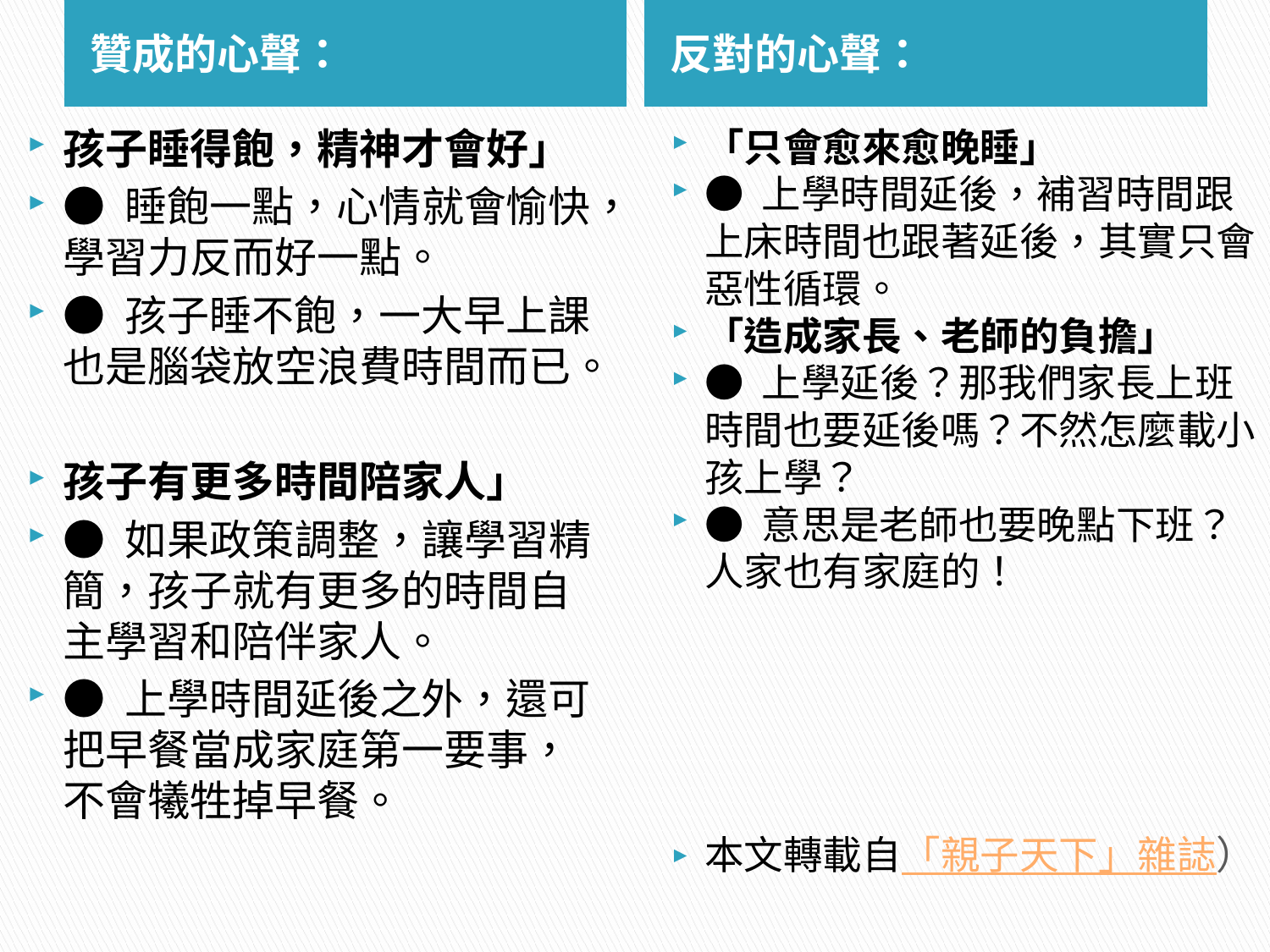

贊成的心聲：
反對的心聲：
孩子睡得飽，精神才會好」
● 睡飽一點，心情就會愉快，學習力反而好一點。
● 孩子睡不飽，一大早上課也是腦袋放空浪費時間而已。

孩子有更多時間陪家人」
● 如果政策調整，讓學習精簡，孩子就有更多的時間自主學習和陪伴家人。
● 上學時間延後之外，還可把早餐當成家庭第一要事，不會犧牲掉早餐。

「只會愈來愈晚睡」
● 上學時間延後，補習時間跟上床時間也跟著延後，其實只會惡性循環。
「造成家長、老師的負擔」
● 上學延後？那我們家長上班時間也要延後嗎？不然怎麼載小孩上學？
● 意思是老師也要晚點下班？人家也有家庭的！

本文轉載自「親子天下」雜誌）